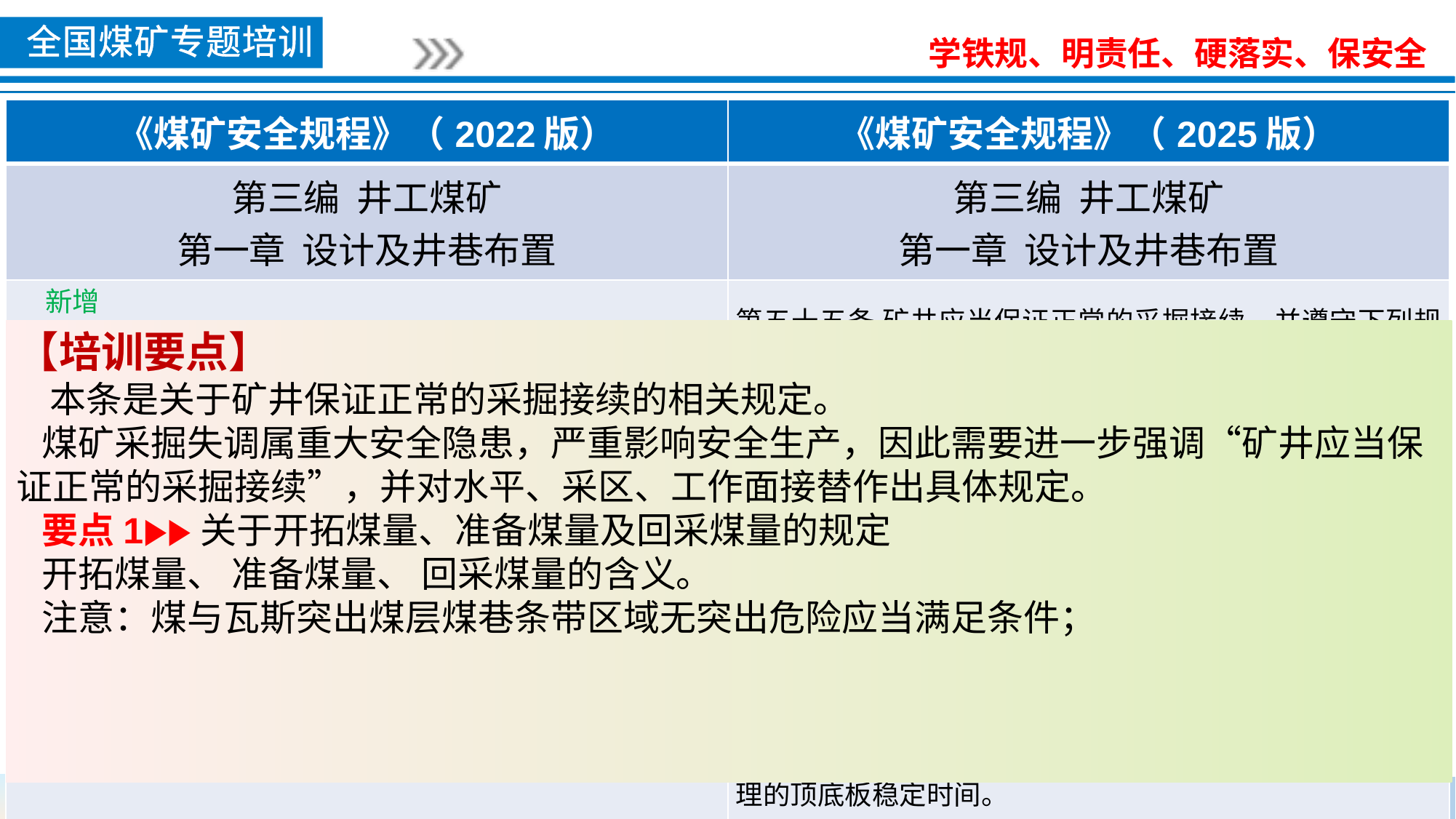

| 《煤矿安全规程》（2022版） | 《煤矿安全规程》（2025版） |
| --- | --- |
| 第三编 井工煤矿 第一章 设计及井巷布置 | 第三编 井工煤矿 第一章 设计及井巷布置 |
| 新增 | 第五十五条 矿井应当保证正常的采掘接续，并遵守下列规定: (一)开拓煤量、准备煤量及回采煤量应当保持平衡。 (二)回采巷道施工前，水平或者采(盘)区应当形成完整的通风、排水、供电、通信等系统。 (三)不得因采掘接续紧张，随意调整采区划分和工作面布置。 (四)煤层群开采时，施工近距离煤层巷道前，应当留有合理的顶底板稳定时间。 (五)瓦斯、冲击地压、水害等重大灾害治理达标后，方可进行采掘活动。 |
【培训要点】
   本条是关于矿井保证正常的采掘接续的相关规定。
  煤矿采掘失调属重大安全隐患，严重影响安全生产，因此需要进一步强调“矿井应当保证正常的采掘接续”，并对水平、采区、工作面接替作出具体规定。
  要点1▶▶关于开拓煤量、准备煤量及回采煤量的规定
  开拓煤量、 准备煤量、 回采煤量的含义。
  注意：煤与瓦斯突出煤层煤巷条带区域无突出危险应当满足条件；